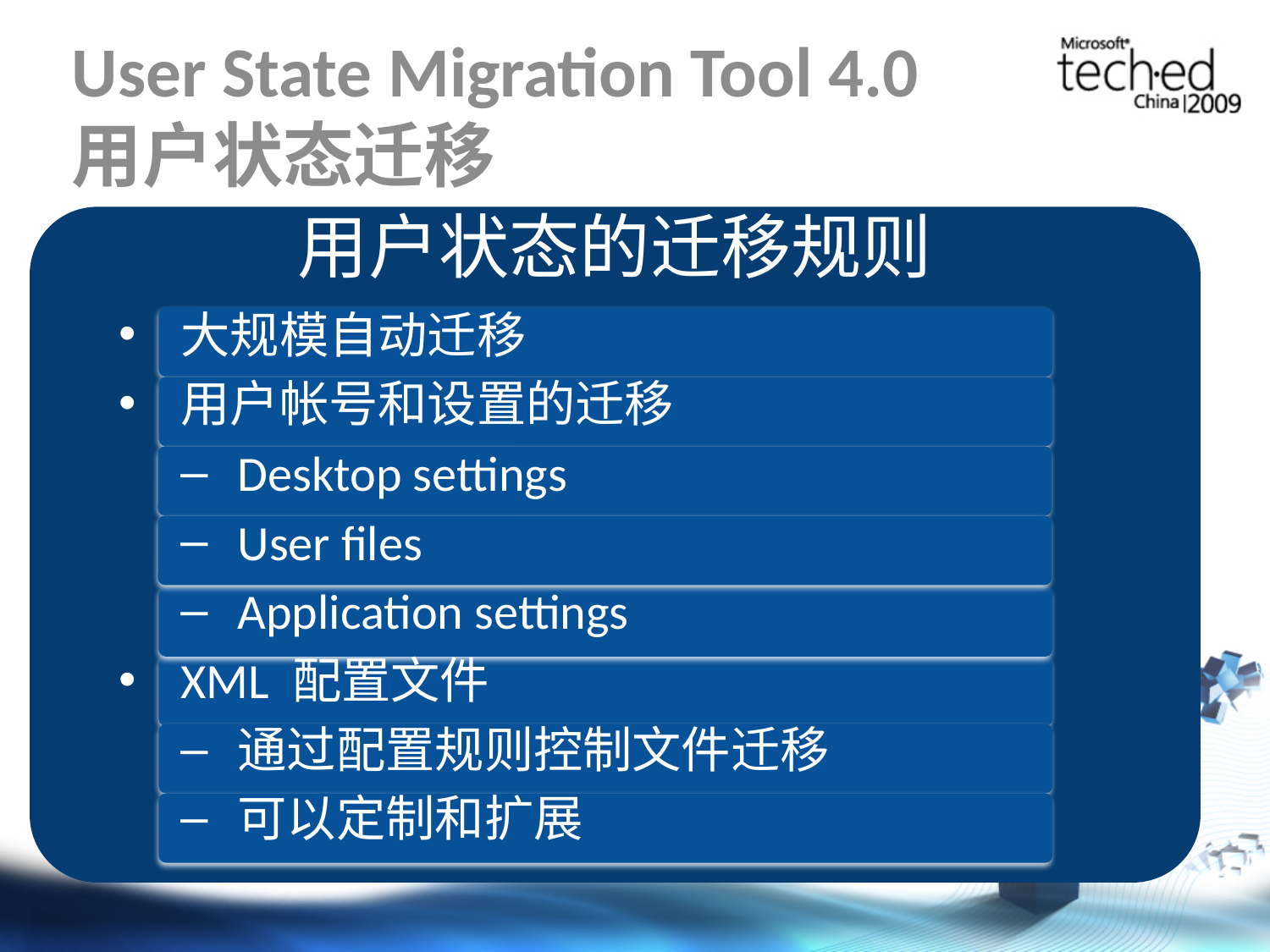

# User State Migration Tool 4.0 用户状态迁移
用户状态的迁移规则

大规模自动迁移
用户帐号和设置的迁移
Desktop settings
User files
Application settings
XML 配置文件
通过配置规则控制文件迁移
可以定制和扩展